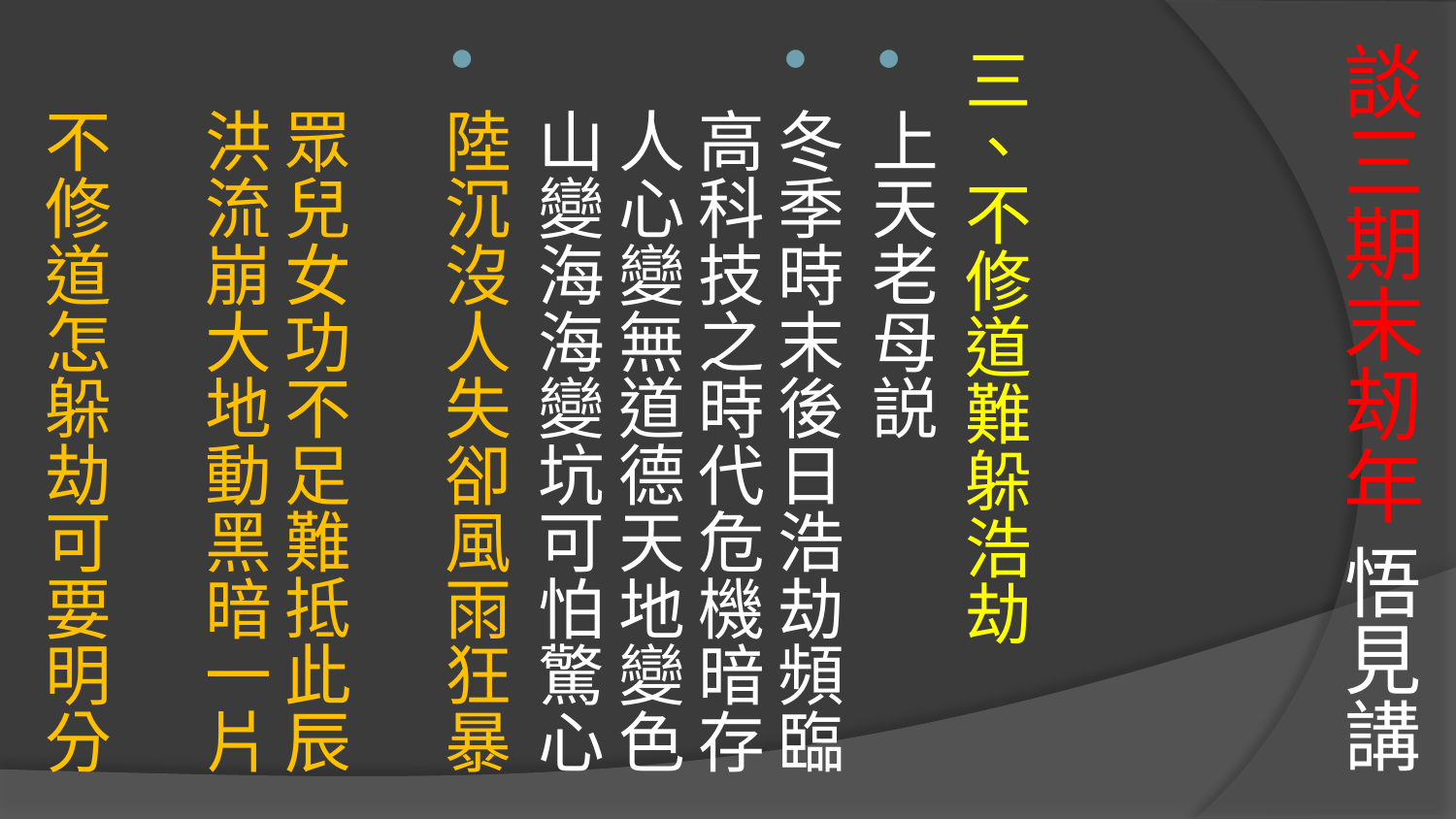

# 談三期末刼年 悟見講
三、不修道難躲浩劫
上天老母説
冬季時末後日浩劫頻臨
高科技之時代危機暗存
人心變無道德天地變色
山變海海變坑可怕驚心
陸沉沒人失卻風雨狂暴　
眾兒女功不足難抵此辰
洪流崩大地動黑暗一片　
不修道怎躲劫可要明分